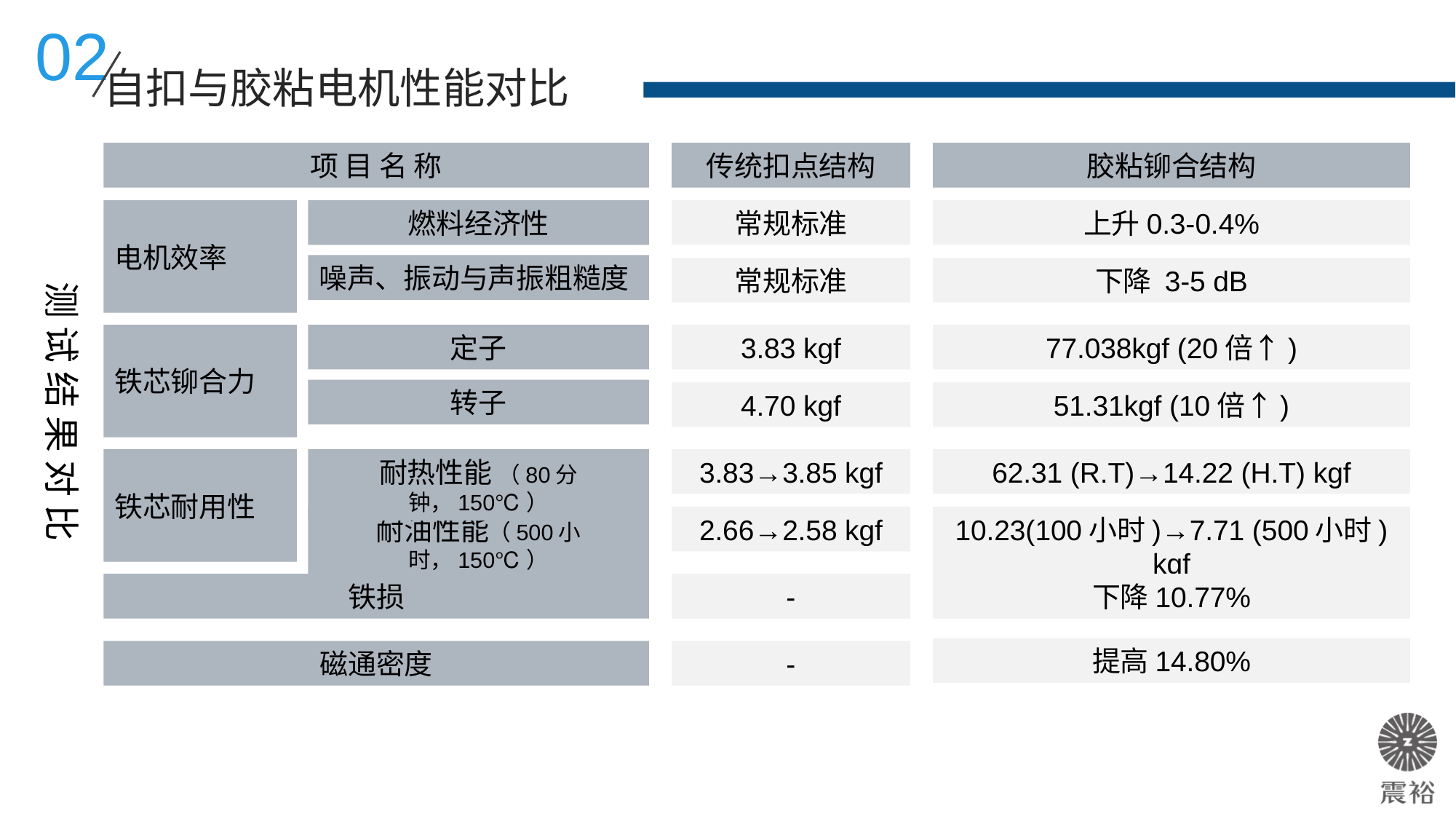

02
自扣与胶粘电机性能对比

项 目 名 称
传统扣点结构

电机效率

燃料经济性
常规标准
上升0.3-0.4%
噪声、振动与声振粗糙度
常规标准
下降 3-5 dB

铁芯铆合力

定子
3.83 kgf
77.038kgf (20倍↑)
转子
4.70 kgf
51.31kgf (10倍↑)

铁芯耐用性

耐热性能 （80分钟，150℃）
3.83→3.85 kgf
62.31 (R.T)→14.22 (H.T) kgf
2.66→2.58 kgf
10.23(100小时)→7.71 (500小时) kgf
耐油性能（500小时，150℃）
铁损
-
下降10.77%
提高14.80%
磁通密度
-
胶粘铆合结构
测 试 结 果 对 比